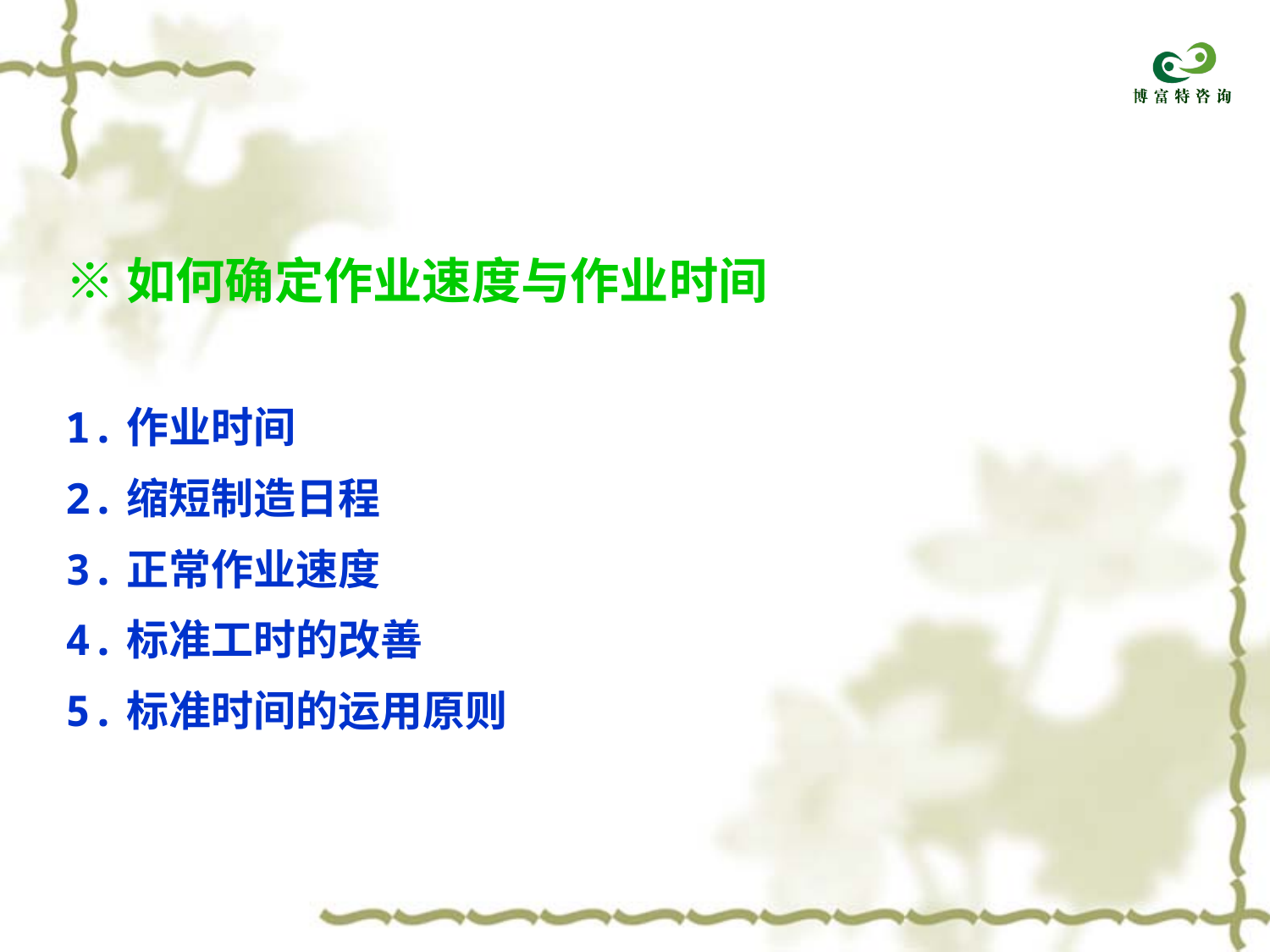

※如何确定作业速度与作业时间

1.作业时间
2.缩短制造日程
3.正常作业速度
4.标准工时的改善
5.标准时间的运用原则